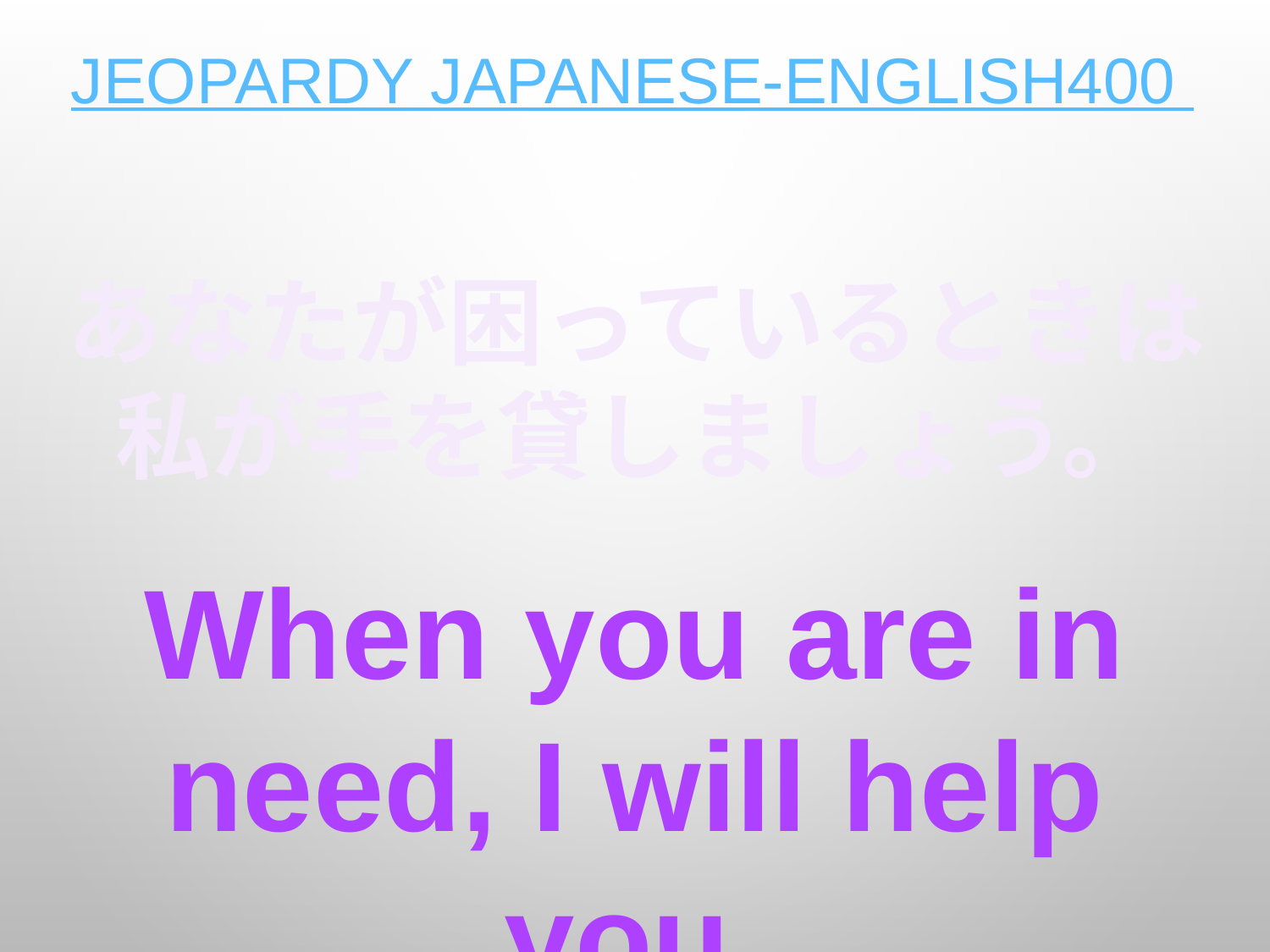

# Jeopardy Japanese-English400
あなたが困っているときは
私が手を貸しましょう。
When you are in need, I will help you.